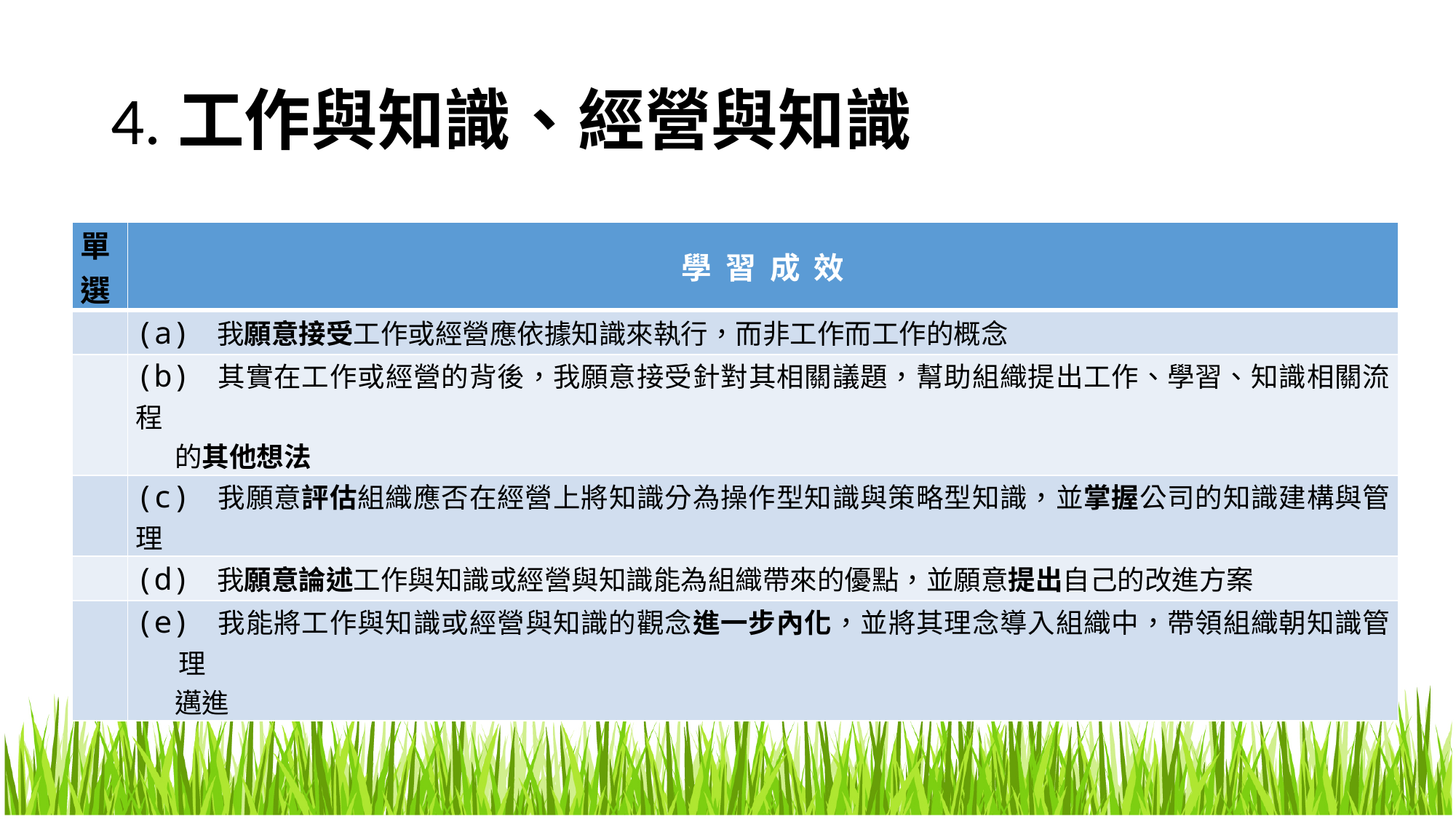

# 4.工作與知識、經營與知識
| 單選 | 學 習 成 效 |
| --- | --- |
|  | (a) 我願意接受工作或經營應依據知識來執行，而非工作而工作的概念 |
|  | (b) 其實在工作或經營的背後，我願意接受針對其相關議題，幫助組織提出工作、學習、知識相關流程 的其他想法 |
|  | (c) 我願意評估組織應否在經營上將知識分為操作型知識與策略型知識，並掌握公司的知識建構與管理 |
|  | (d) 我願意論述工作與知識或經營與知識能為組織帶來的優點，並願意提出自己的改進方案 |
|  | (e) 我能將工作與知識或經營與知識的觀念進一步內化，並將其理念導入組織中，帶領組織朝知識管理 邁進 |